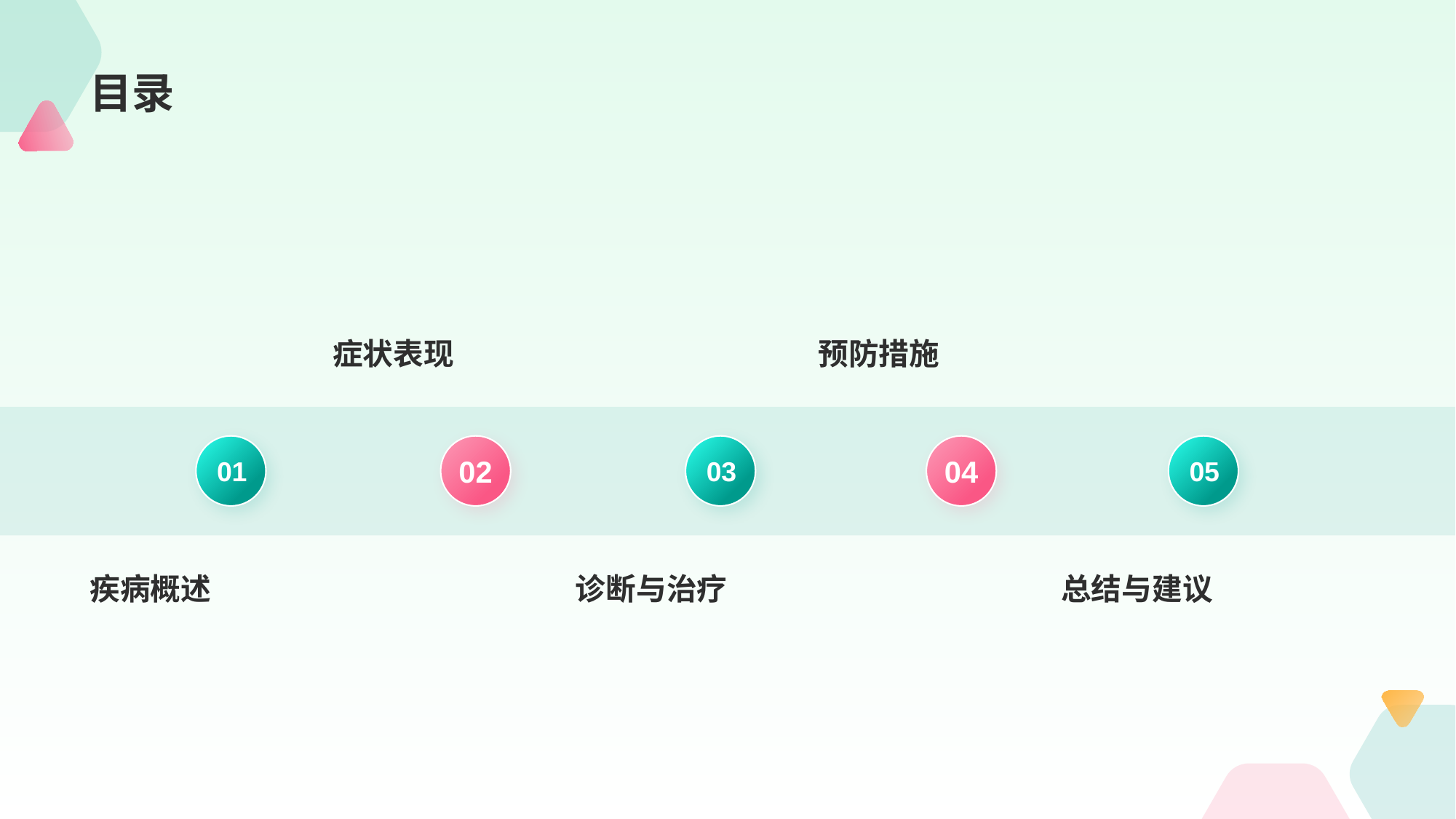

# 目录

症状表现
02
预防措施
04

01
疾病概述
03
诊断与治疗
05
总结与建议